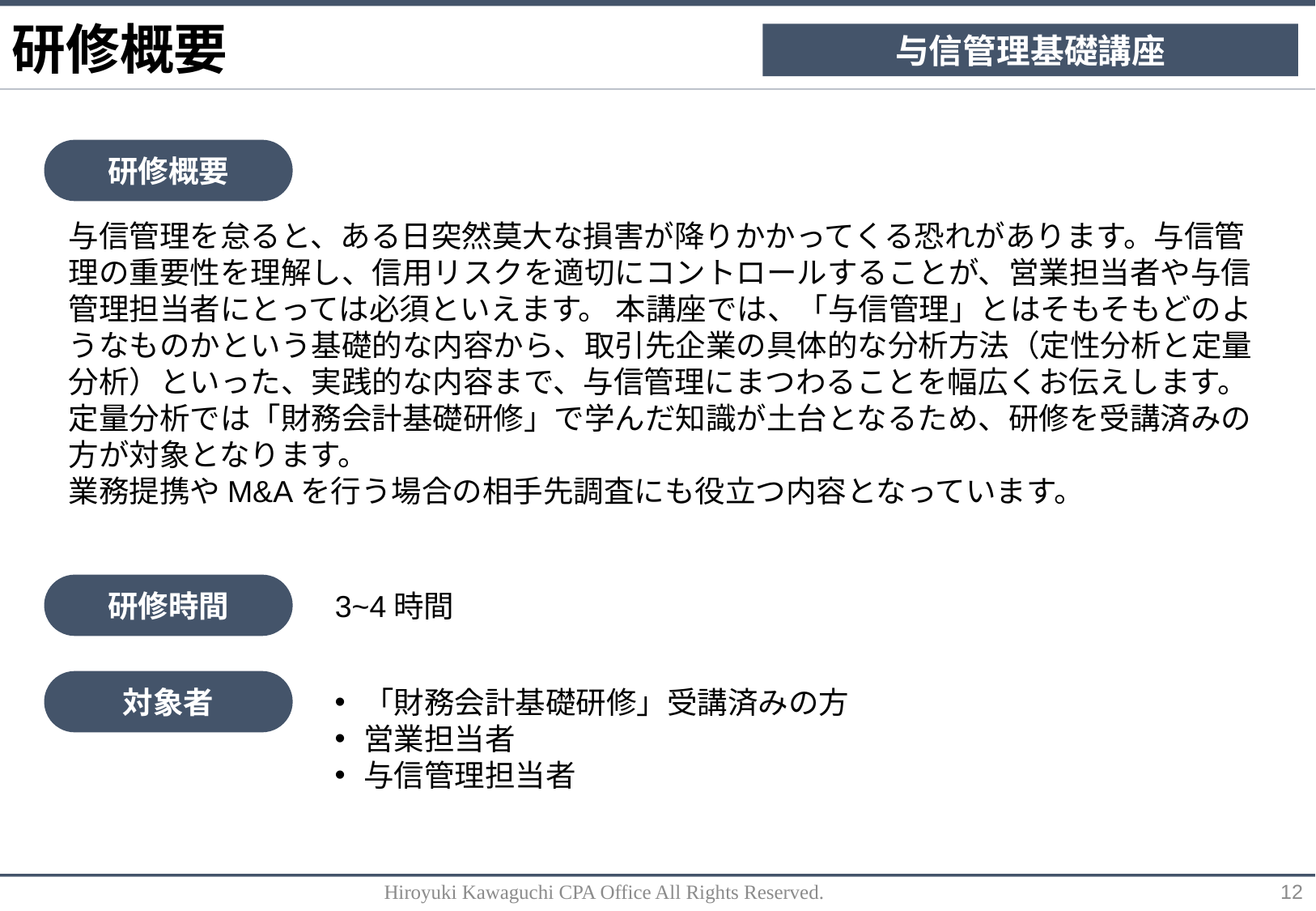

研修概要
与信管理基礎講座
研修概要
与信管理を怠ると、ある日突然莫大な損害が降りかかってくる恐れがあります。与信管理の重要性を理解し、信用リスクを適切にコントロールすることが、営業担当者や与信管理担当者にとっては必須といえます。 本講座では、「与信管理」とはそもそもどのようなものかという基礎的な内容から、取引先企業の具体的な分析方法（定性分析と定量分析）といった、実践的な内容まで、与信管理にまつわることを幅広くお伝えします。
定量分析では「財務会計基礎研修」で学んだ知識が土台となるため、研修を受講済みの方が対象となります。
業務提携やM&Aを行う場合の相手先調査にも役立つ内容となっています。
研修時間
3~4時間
対象者
「財務会計基礎研修」受講済みの方
営業担当者
与信管理担当者
Hiroyuki Kawaguchi CPA Office All Rights Reserved.
12